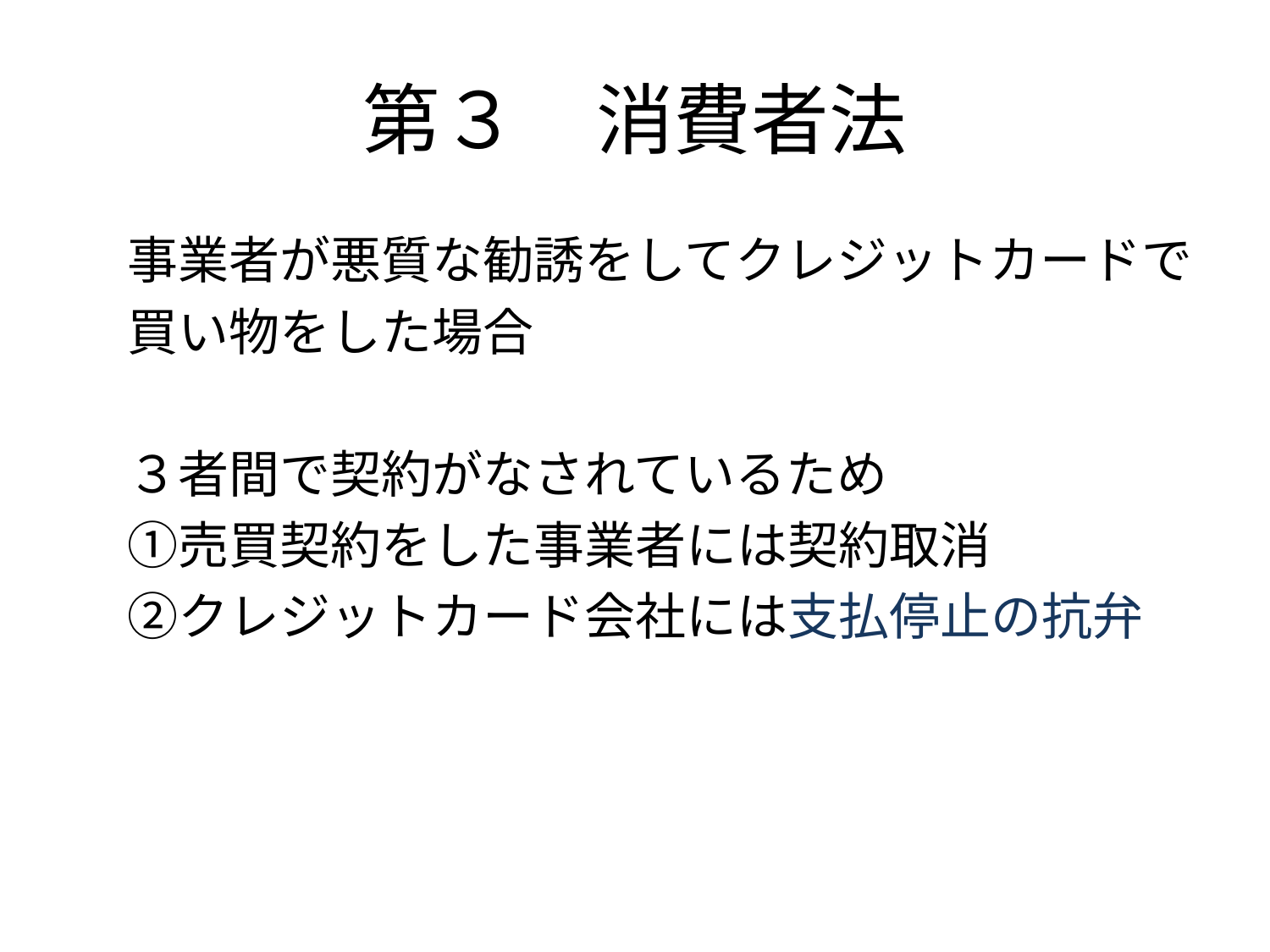

# 第３　消費者法
　事業者が悪質な勧誘をしてクレジットカードで
　買い物をした場合

　３者間で契約がなされているため
　①売買契約をした事業者には契約取消
　②クレジットカード会社には支払停止の抗弁